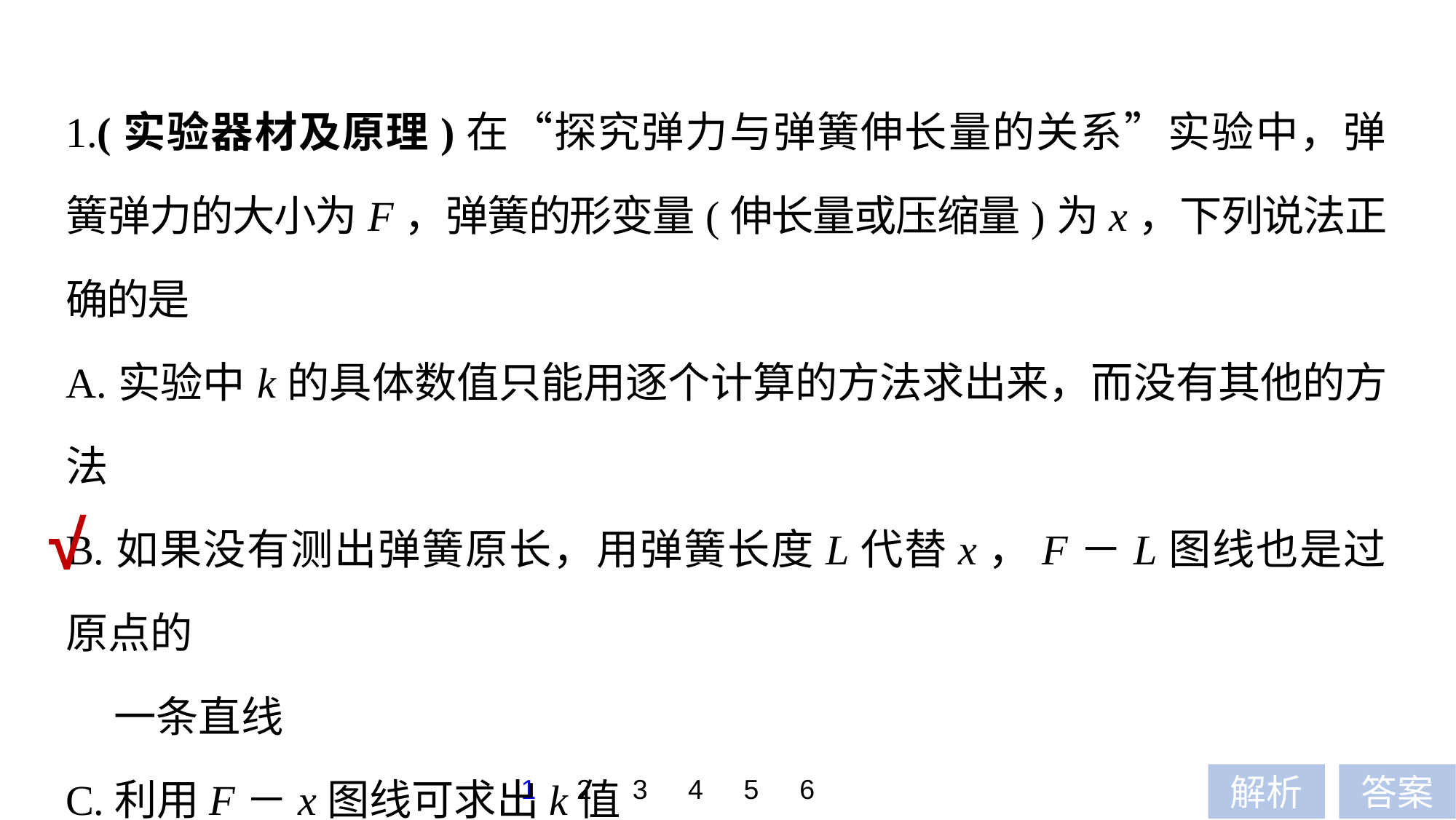

1.(实验器材及原理)在“探究弹力与弹簧伸长量的关系”实验中，弹簧弹力的大小为F，弹簧的形变量(伸长量或压缩量)为x，下列说法正确的是
A.实验中k的具体数值只能用逐个计算的方法求出来，而没有其他的方法
B.如果没有测出弹簧原长，用弹簧长度L代替x，F－L图线也是过原点的
    一条直线
C.利用F－x图线可求出k值
D.实验时要把所有点连到线上，才能探索得到真实规律
√
1
2
3
4
5
6
解析
答案